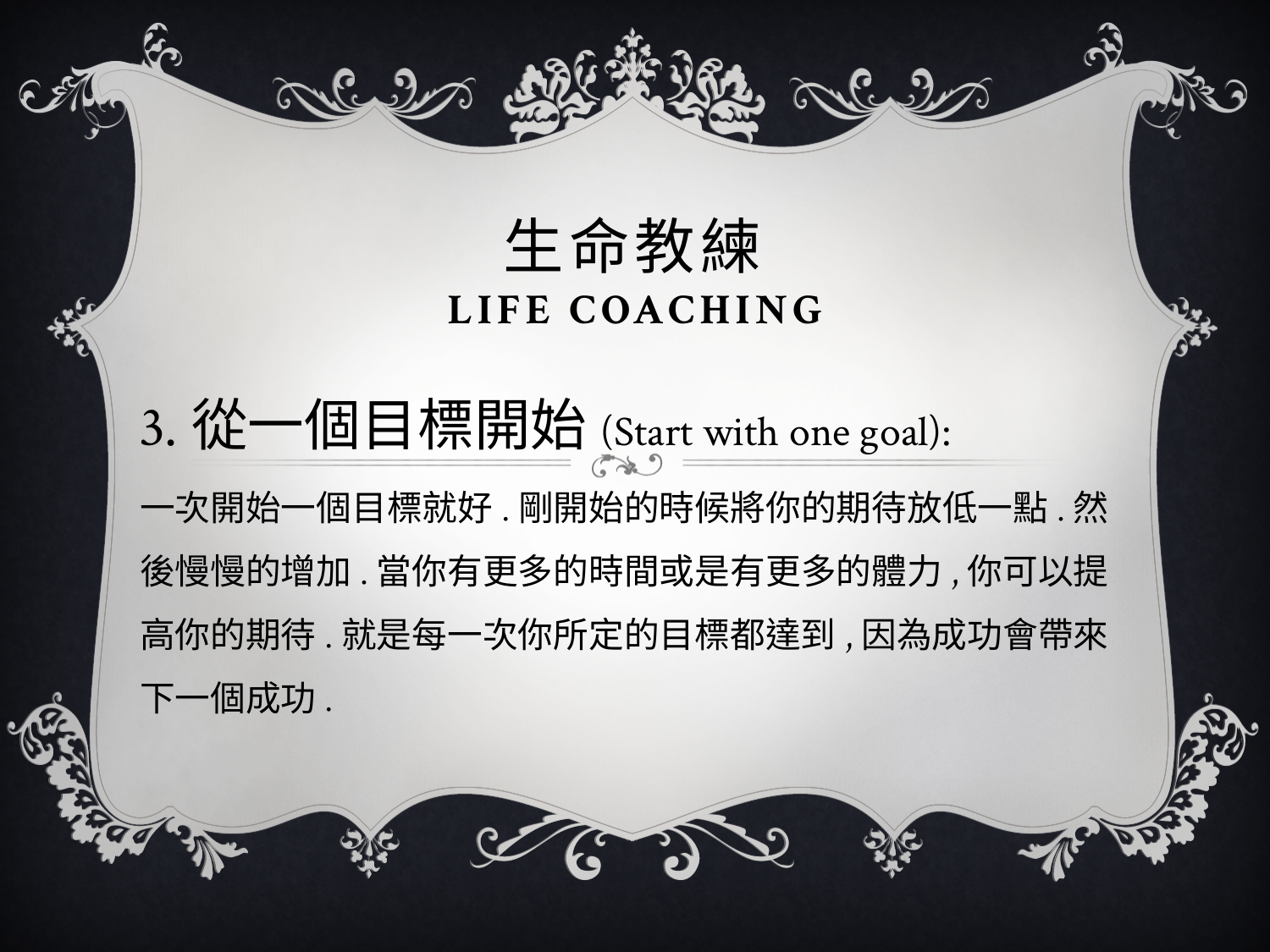

# 生命教練 Life coaching
3.從一個目標開始(Start with one goal):
一次開始一個目標就好.剛開始的時候將你的期待放低一點.然後慢慢的增加.當你有更多的時間或是有更多的體力,你可以提高你的期待.就是每一次你所定的目標都達到,因為成功會帶來下一個成功.